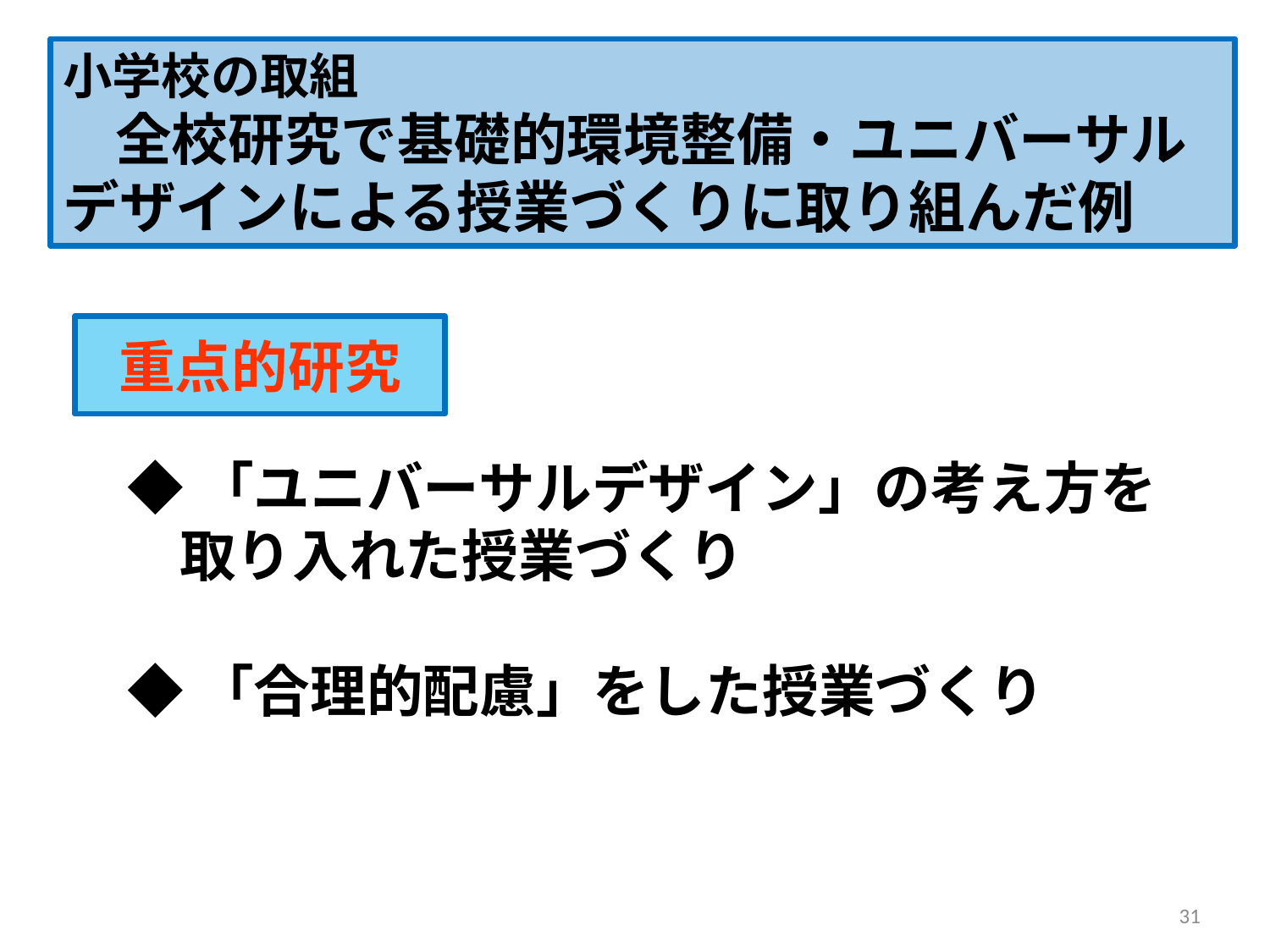

小学校の取組
   全校研究で基礎的環境整備・ユニバーサルデザインによる授業づくりに取り組んだ例
# 重点的研究
◆「ユニバーサルデザイン」の考え方を
   取り入れた授業づくり

◆「合理的配慮」をした授業づくり
31